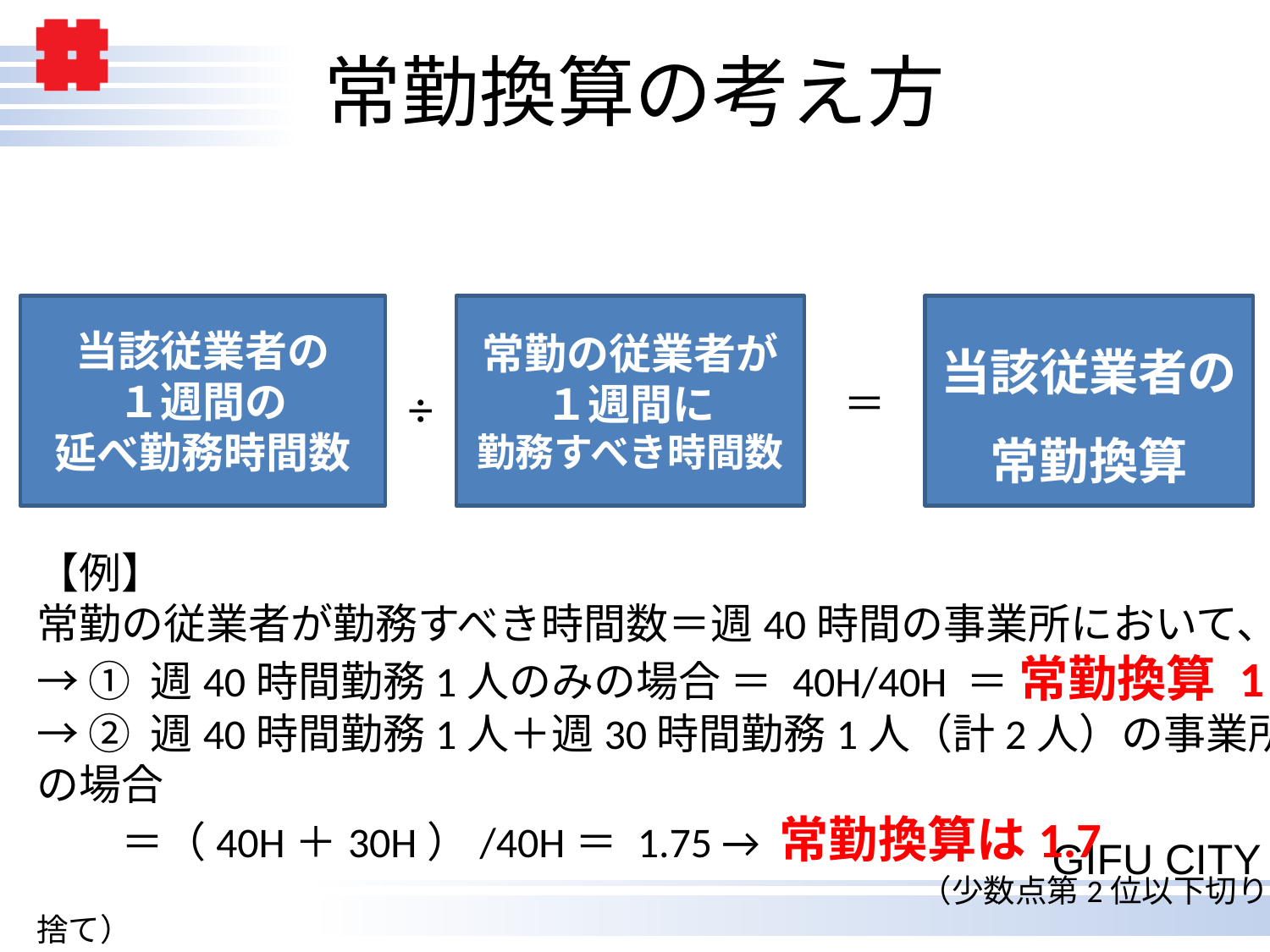

# 常勤換算の考え方
当該従業者の
１週間の
延べ勤務時間数
常勤の従業者が
１週間に
勤務すべき時間数
当該従業者の
常勤換算
＝
÷
【例】
常勤の従業者が勤務すべき時間数＝週40時間の事業所において、
→ ① 週40時間勤務1人のみの場合 ＝ 40H/40H ＝ 常勤換算 1
→ ② 週40時間勤務1人＋週30時間勤務1人（計2人）の事業所の場合
　　＝（40H＋30H）/40H＝ 1.75 → 常勤換算は1.7
　　　　　　　　　　　　　　　　　　　　　　　　　（少数点第2位以下切り捨て）